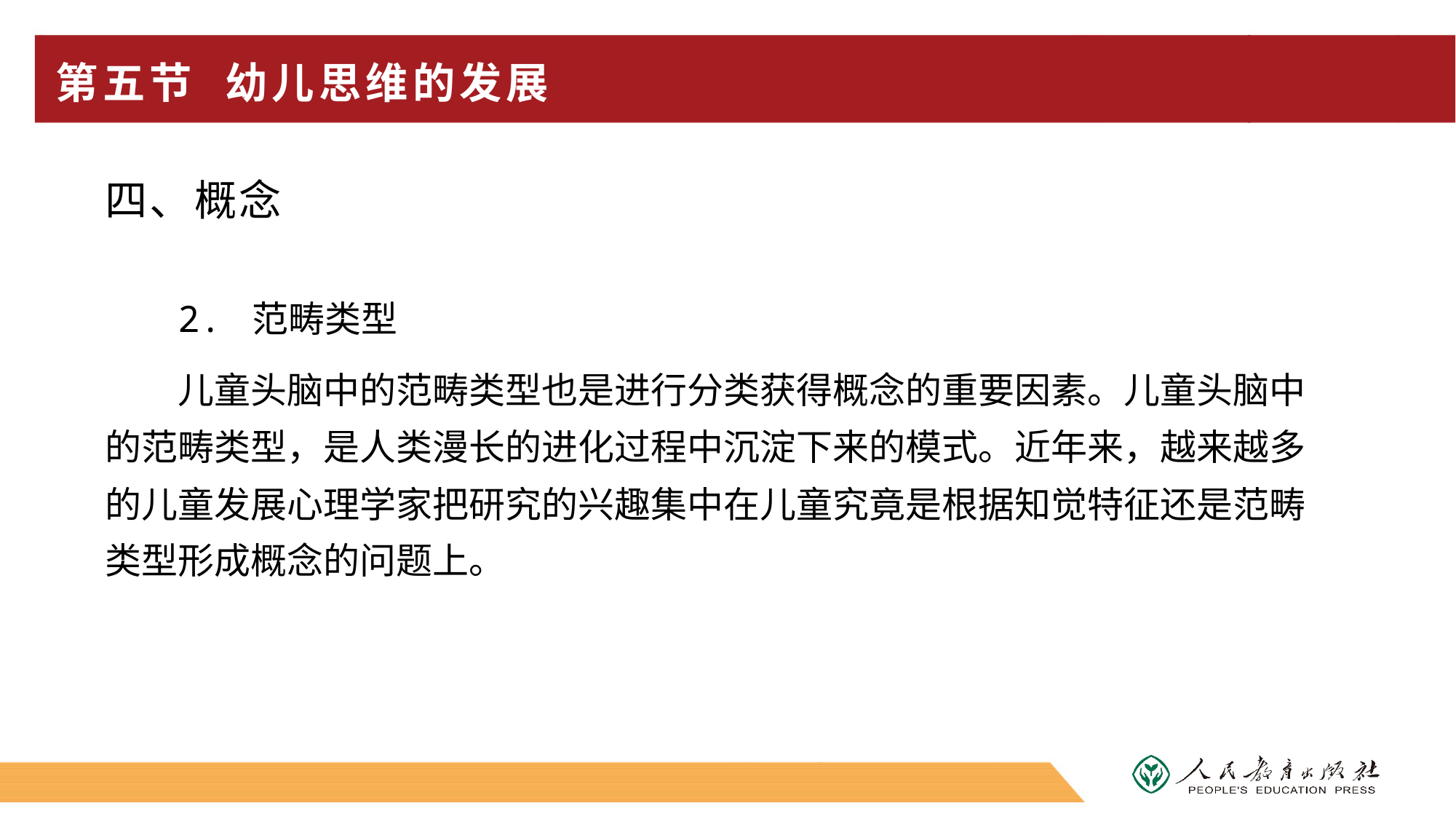

# 第五节  幼儿思维的发展
四、概念
2. 范畴类型
儿童头脑中的范畴类型也是进行分类获得概念的重要因素。儿童头脑中的范畴类型，是人类漫长的进化过程中沉淀下来的模式。近年来，越来越多的儿童发展心理学家把研究的兴趣集中在儿童究竟是根据知觉特征还是范畴类型形成概念的问题上。